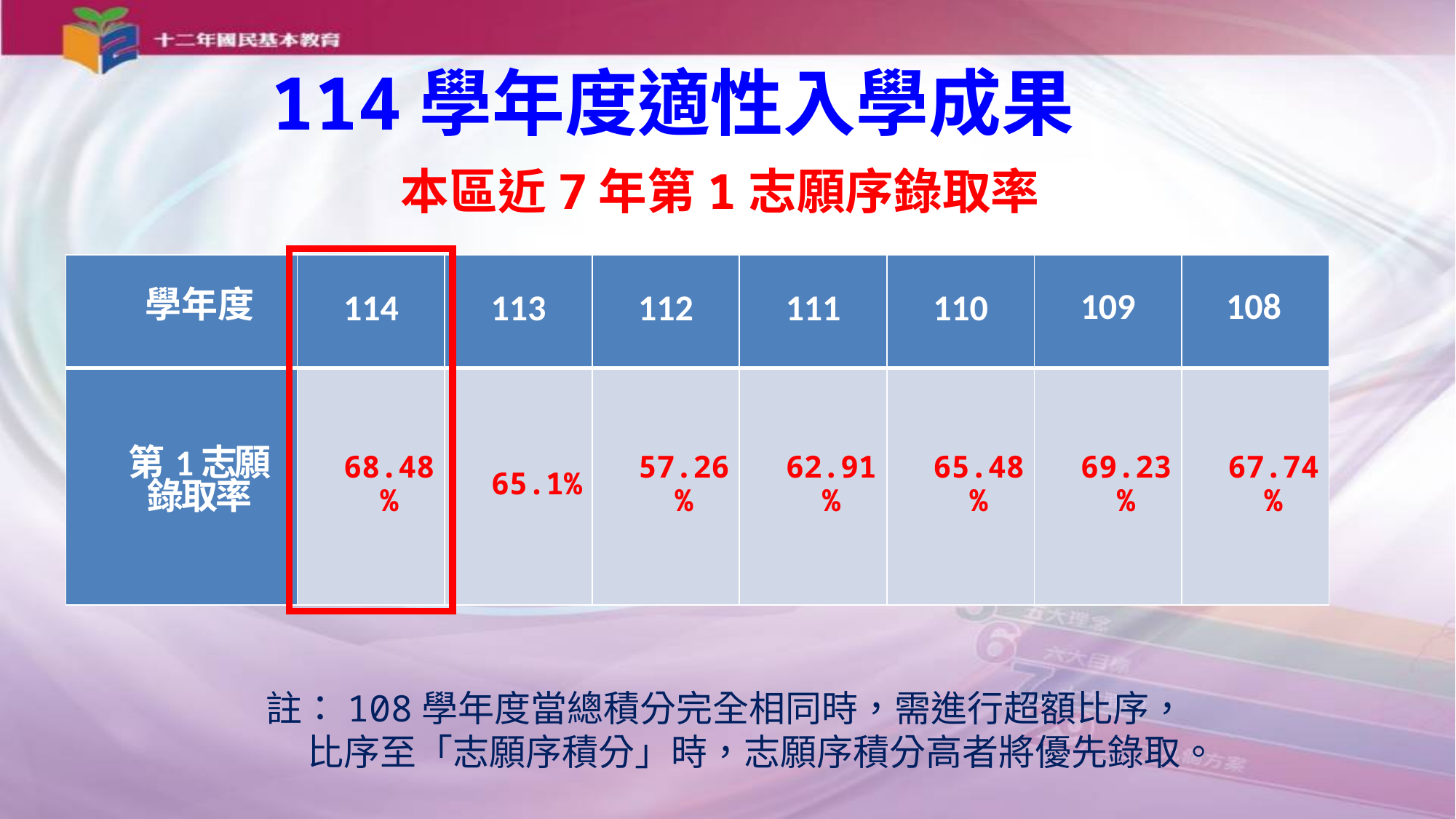

114學年度適性入學成果
本區近7年第1志願序錄取率

| 學年度 | 114 | 113 | 112 | 111 | 110 | 109 | 108 |
| --- | --- | --- | --- | --- | --- | --- | --- |
| 第1志願 錄取率 | 68.48% | 65.1% | 57.26% | 62.91% | 65.48% | 69.23% | 67.74% |
註：108學年度當總積分完全相同時，需進行超額比序，
    比序至「志願序積分」時，志願序積分高者將優先錄取。